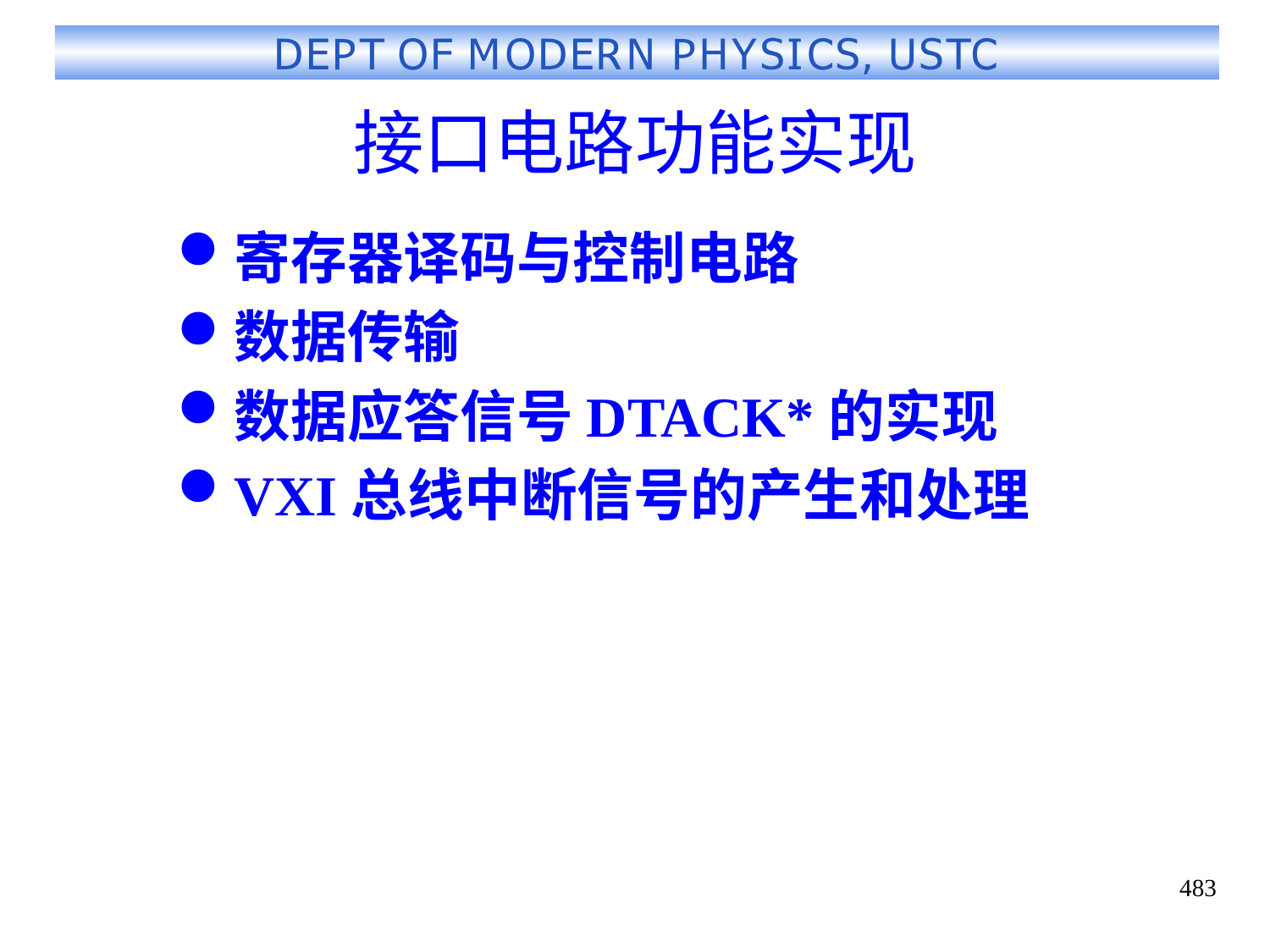

# 接口电路功能实现
寄存器译码与控制电路
数据传输
数据应答信号DTACK*的实现
VXI总线中断信号的产生和处理
483